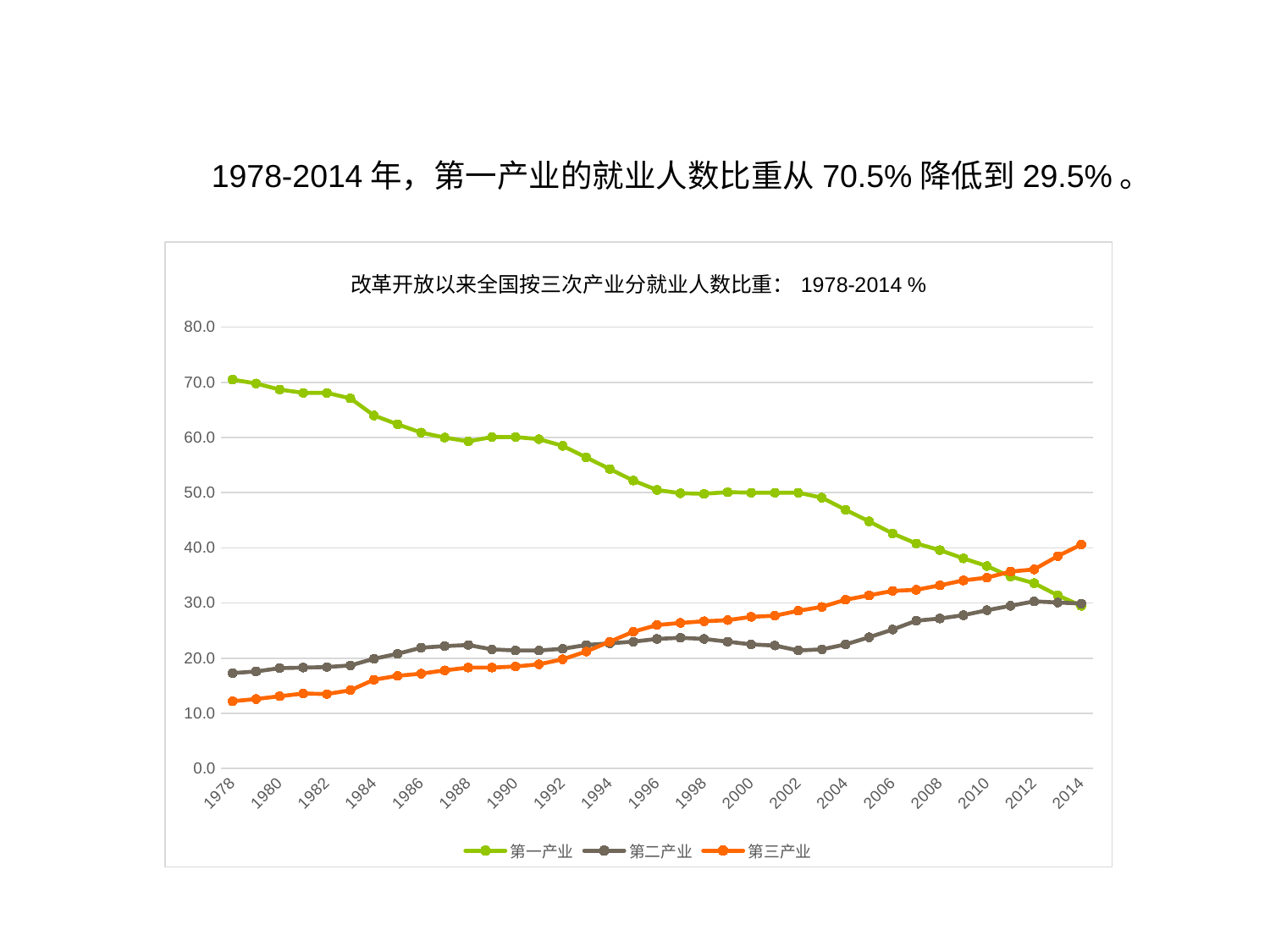

1978-2014年，第一产业的就业人数比重从70.5%降低到29.5%。

### Chart: 改革开放以来全国按三次产业分就业人数比重：1978-2014 %

| Category | 第一产业 | 第二产业 | 第三产业 |
|---|---|---|---|
| 1978.0 | 70.5 | 17.3 | 12.2 |
| 1979.0 | 69.8 | 17.6 | 12.6 |
| 1980.0 | 68.7 | 18.2 | 13.1 |
| 1981.0 | 68.1 | 18.3 | 13.6 |
| 1982.0 | 68.1 | 18.4 | 13.5 |
| 1983.0 | 67.1 | 18.7 | 14.2 |
| 1984.0 | 64.0 | 19.9 | 16.1 |
| 1985.0 | 62.4 | 20.8 | 16.8 |
| 1986.0 | 60.9 | 21.9 | 17.2 |
| 1987.0 | 60.0 | 22.2 | 17.8 |
| 1988.0 | 59.3 | 22.4 | 18.3 |
| 1989.0 | 60.1 | 21.6 | 18.3 |
| 1990.0 | 60.1 | 21.4 | 18.5 |
| 1991.0 | 59.7 | 21.4 | 18.9 |
| 1992.0 | 58.5 | 21.7 | 19.8 |
| 1993.0 | 56.4 | 22.4 | 21.2 |
| 1994.0 | 54.3 | 22.7 | 23.0 |
| 1995.0 | 52.2 | 23.0 | 24.8 |
| 1996.0 | 50.5 | 23.5 | 26.0 |
| 1997.0 | 49.9 | 23.7 | 26.4 |
| 1998.0 | 49.8 | 23.5 | 26.7 |
| 1999.0 | 50.1 | 23.0 | 26.9 |
| 2000.0 | 50.0 | 22.5 | 27.5 |
| 2001.0 | 50.0 | 22.3 | 27.7 |
| 2002.0 | 50.0 | 21.4 | 28.6 |
| 2003.0 | 49.1 | 21.6 | 29.3 |
| 2004.0 | 46.9 | 22.5 | 30.6 |
| 2005.0 | 44.8 | 23.8 | 31.4 |
| 2006.0 | 42.6 | 25.2 | 32.2 |
| 2007.0 | 40.8 | 26.8 | 32.4 |
| 2008.0 | 39.6 | 27.2 | 33.2 |
| 2009.0 | 38.1 | 27.8 | 34.1 |
| 2010.0 | 36.7 | 28.7 | 34.6 |
| 2011.0 | 34.8 | 29.5 | 35.7 |
| 2012.0 | 33.6 | 30.3 | 36.1 |
| 2013.0 | 31.4 | 30.1 | 38.5 |
| 2014.0 | 29.5 | 29.9 | 40.6 |